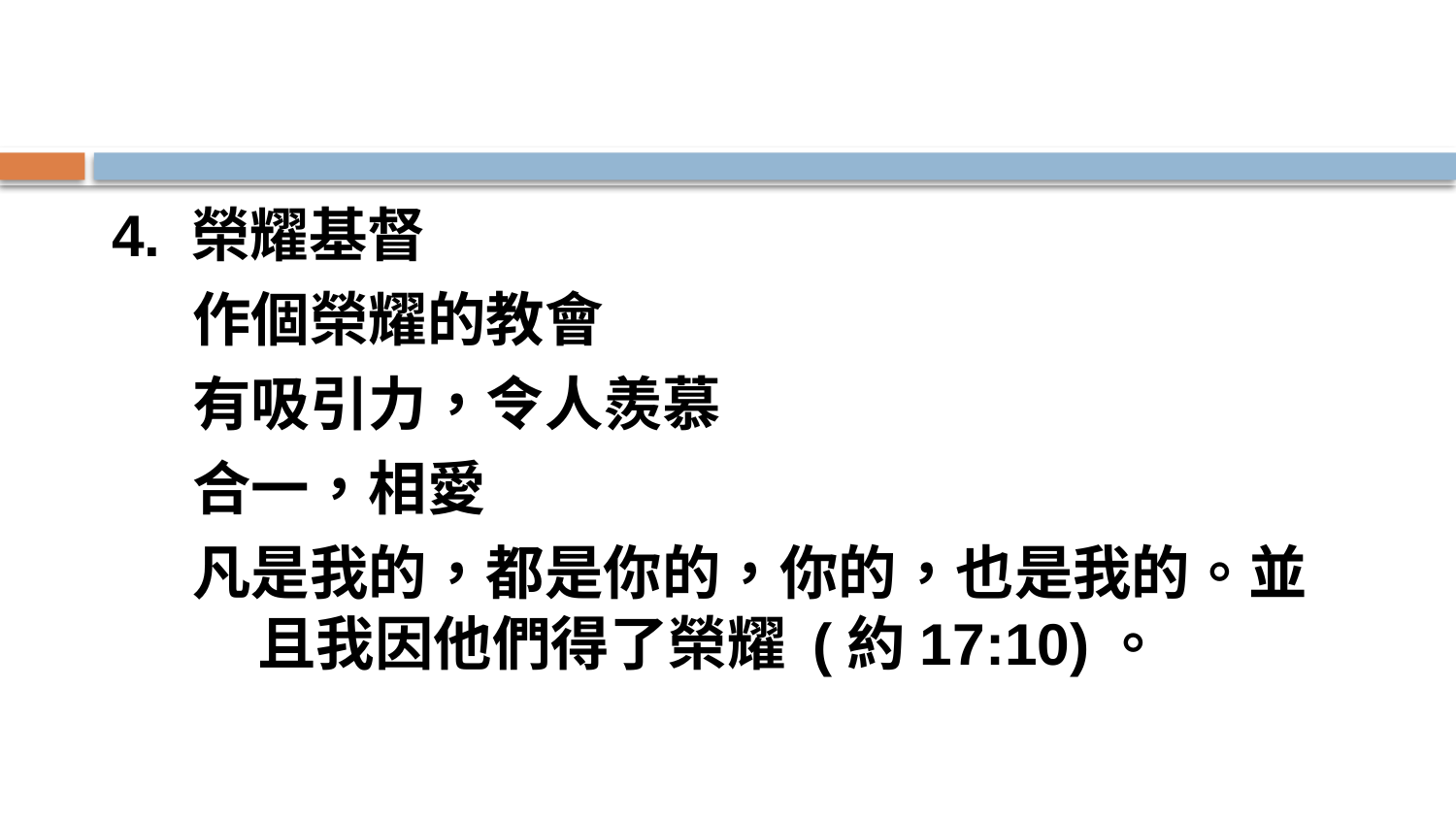

#
4. 榮耀基督
     作個榮耀的教會
     有吸引力，令人羨慕
     合一，相愛
     凡是我的，都是你的，你的，也是我的。並	且我因他們得了榮耀 (約17:10)。